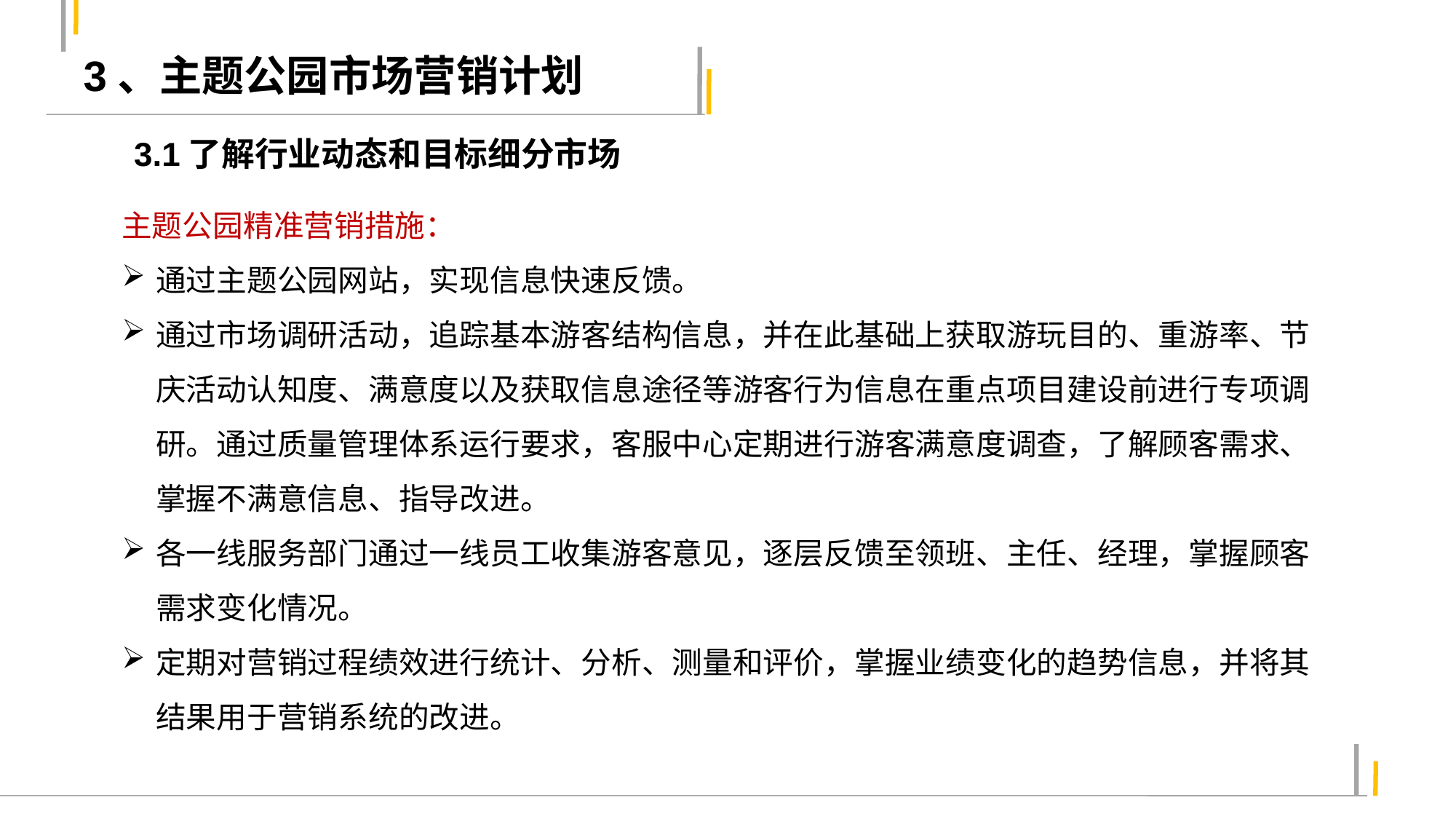

3、主题公园市场营销计划

3.1了解行业动态和目标细分市场

主题公园精准营销措施：
通过主题公园网站，实现信息快速反馈。
通过市场调研活动，追踪基本游客结构信息，并在此基础上获取游玩目的、重游率、节庆活动认知度、满意度以及获取信息途径等游客行为信息在重点项目建设前进行专项调研。通过质量管理体系运行要求，客服中心定期进行游客满意度调查，了解顾客需求、掌握不满意信息、指导改进。
各一线服务部门通过一线员工收集游客意见，逐层反馈至领班、主任、经理，掌握顾客需求变化情况。
定期对营销过程绩效进行统计、分析、测量和评价，掌握业绩变化的趋势信息，并将其结果用于营销系统的改进。